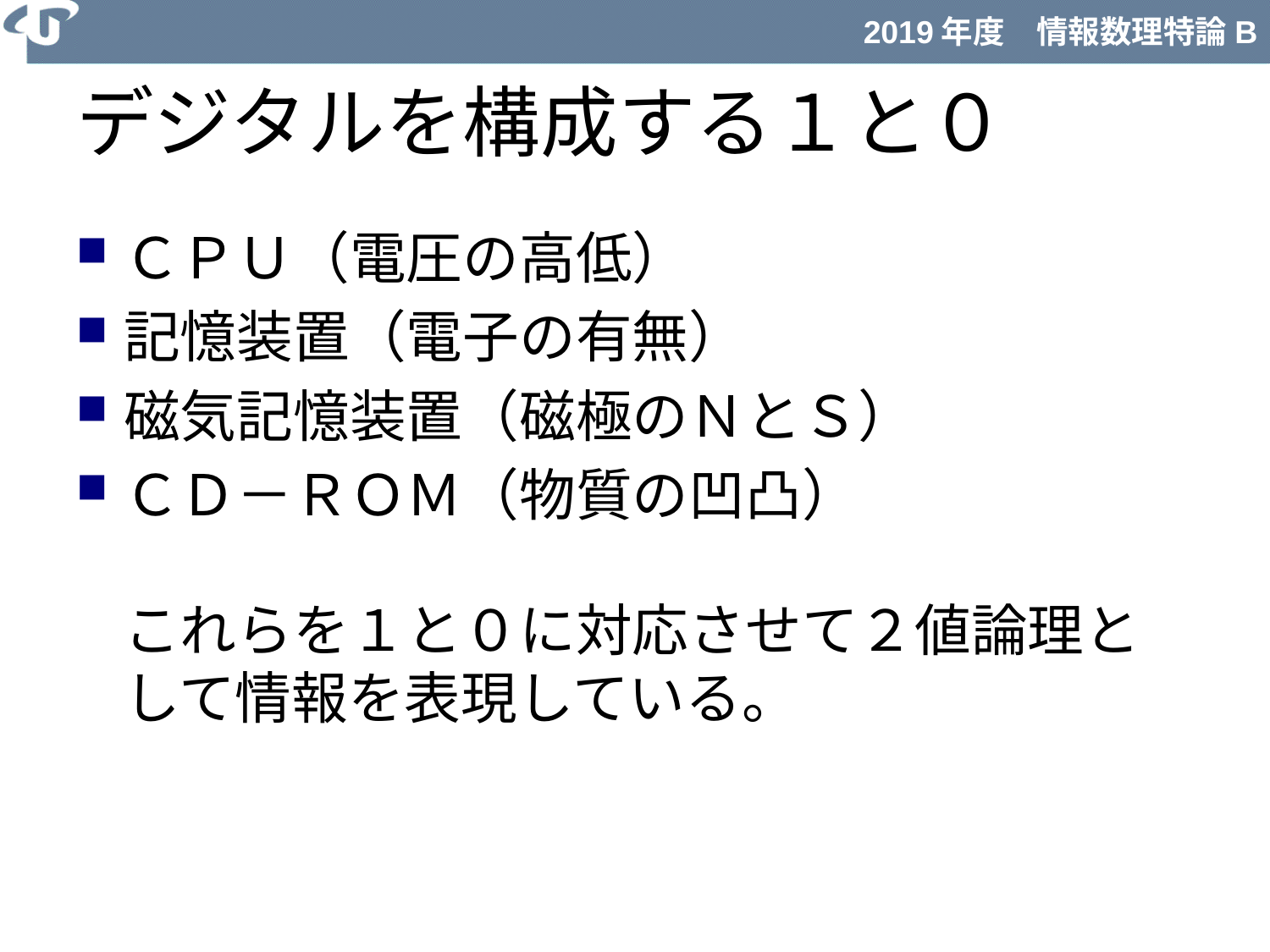

# デジタルを構成する１と０
ＣＰＵ（電圧の高低）
記憶装置（電子の有無）
磁気記憶装置（磁極のＮとＳ）
ＣＤ－ＲＯＭ（物質の凹凸）
これらを１と０に対応させて２値論理として情報を表現している。